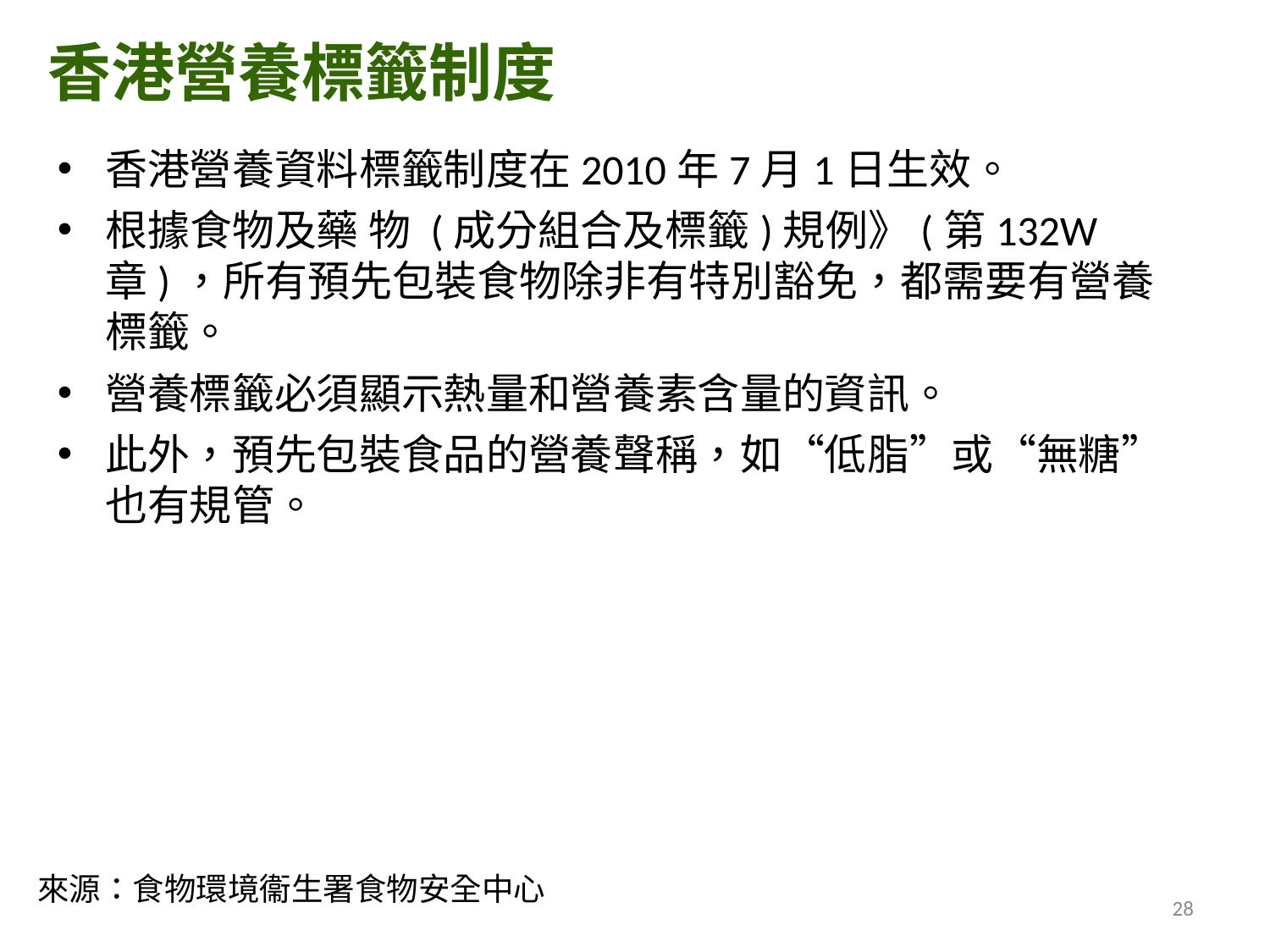

香港營養標籤制度
香港營養資料標籤制度在2010年7月1日生效。
根據食物及藥 物 (成分組合及標籤)規例》(第132W章)，所有預先包裝食物除非有特別豁免，都需要有營養標籤。
營養標籤必須顯示熱量和營養素含量的資訊。
此外，預先包裝食品的營養聲稱，如“低脂”或“無糖” 也有規管。
來源：食物環境衞生署食物安全中心
28